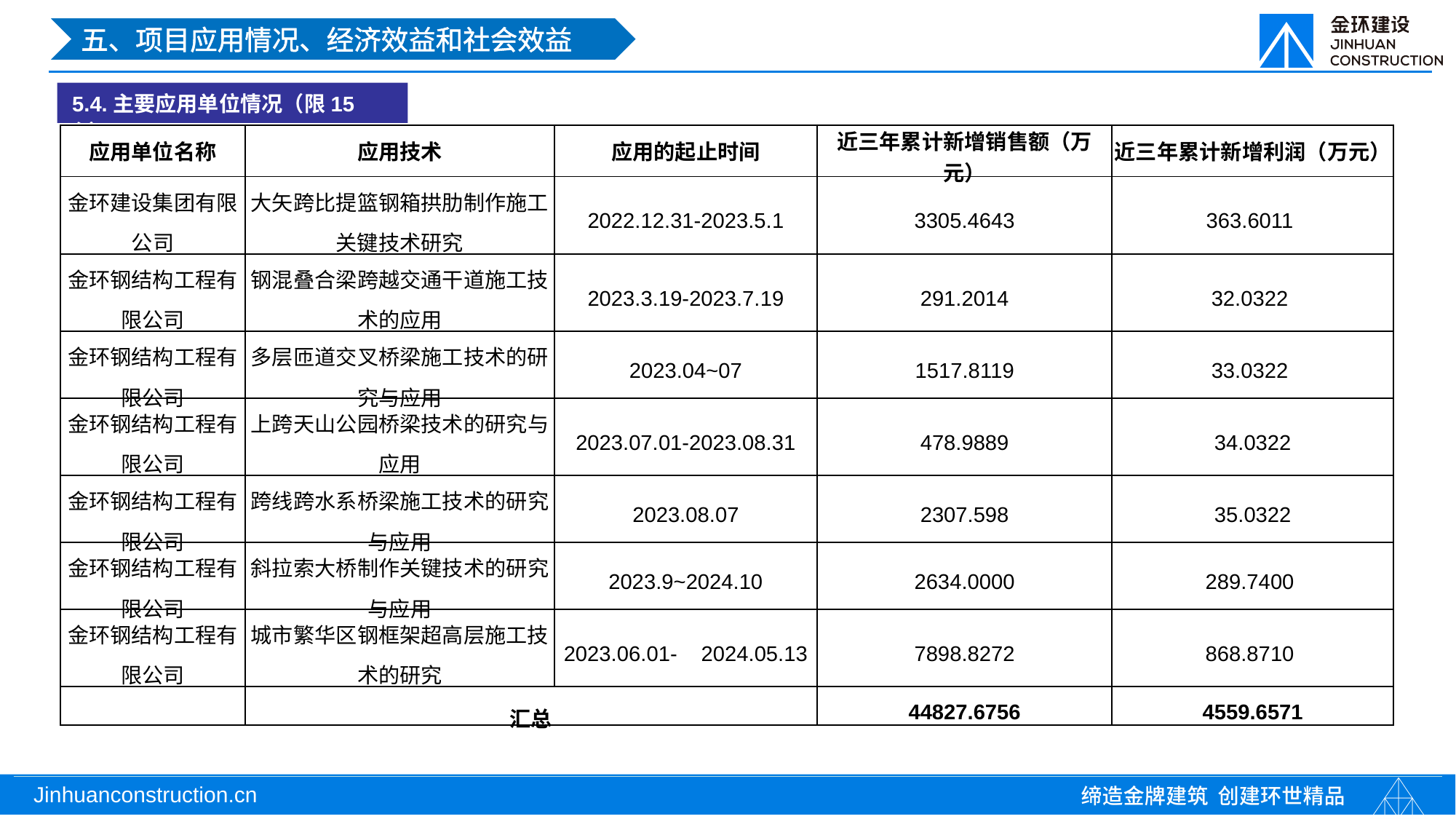

五、项目应用情况、经济效益和社会效益
5.4.主要应用单位情况（限15个）
| 应用单位名称 | 应用技术 | 应用的起止时间 | 近三年累计新增销售额（万元） | 近三年累计新增利润（万元） |
| --- | --- | --- | --- | --- |
| 金环建设集团有限公司 | 大矢跨比提篮钢箱拱肋制作施工关键技术研究 | 2022.12.31-2023.5.1 | 3305.4643 | 363.6011 |
| 金环钢结构工程有限公司 | 钢混叠合梁跨越交通干道施工技术的应用 | 2023.3.19-2023.7.19 | 291.2014 | 32.0322 |
| 金环钢结构工程有限公司 | 多层匝道交叉桥梁施工技术的研究与应用 | 2023.04~07 | 1517.8119 | 33.0322 |
| 金环钢结构工程有限公司 | 上跨天山公园桥梁技术的研究与应用 | 2023.07.01-2023.08.31 | 478.9889 | 34.0322 |
| 金环钢结构工程有限公司 | 跨线跨水系桥梁施工技术的研究与应用 | 2023.08.07 | 2307.598 | 35.0322 |
| 金环钢结构工程有限公司 | 斜拉索大桥制作关键技术的研究与应用 | 2023.9~2024.10 | 2634.0000 | 289.7400 |
| 金环钢结构工程有限公司 | 城市繁华区钢框架超高层施工技术的研究 | 2023.06.01- 2024.05.13 | 7898.8272 | 868.8710 |
|  | 汇总 |  | 44827.6756 | 4559.6571 |